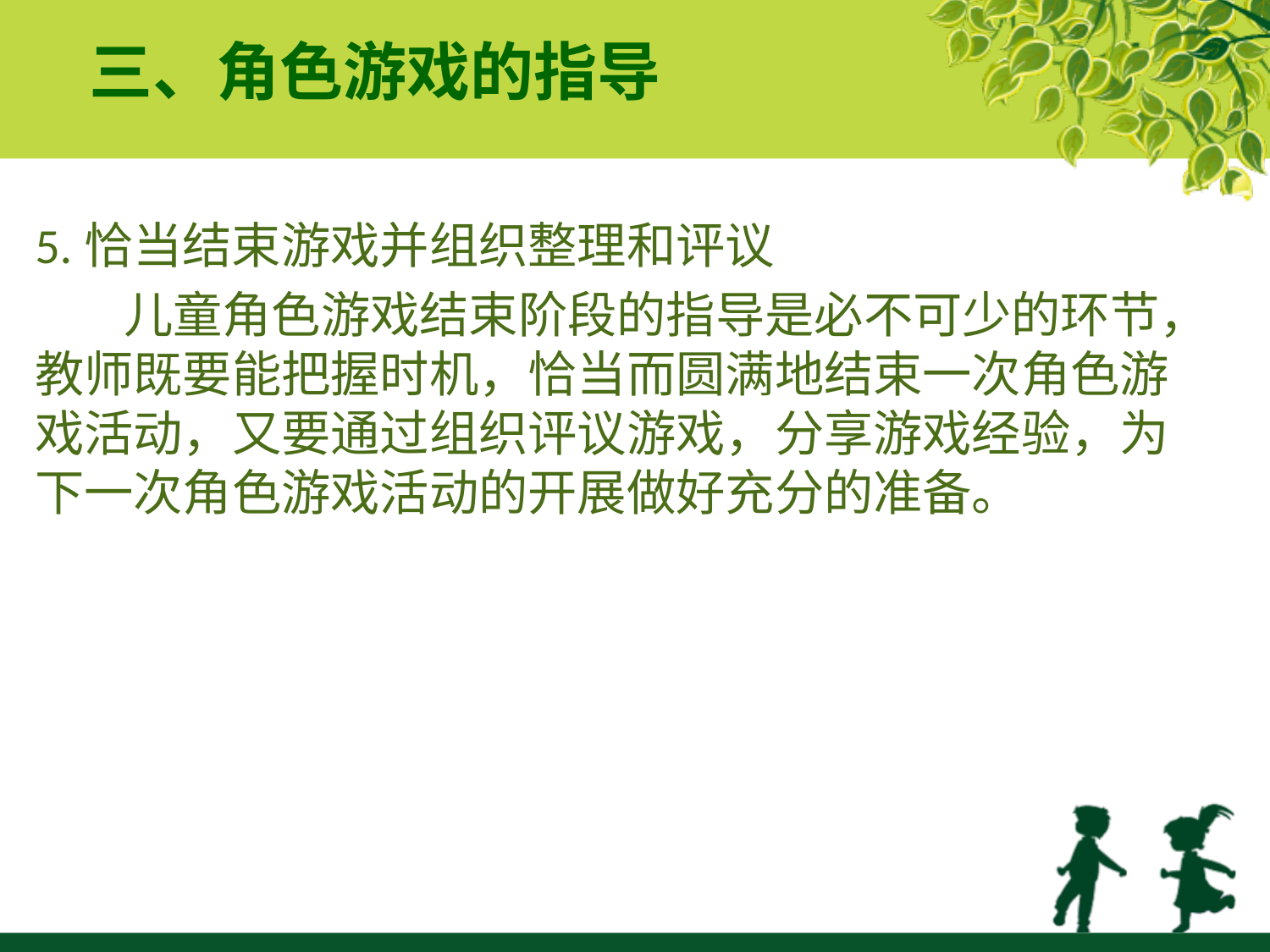

#
三、角色游戏的指导
5.恰当结束游戏并组织整理和评议
       儿童角色游戏结束阶段的指导是必不可少的环节，教师既要能把握时机，恰当而圆满地结束一次角色游戏活动，又要通过组织评议游戏，分享游戏经验，为下一次角色游戏活动的开展做好充分的准备。